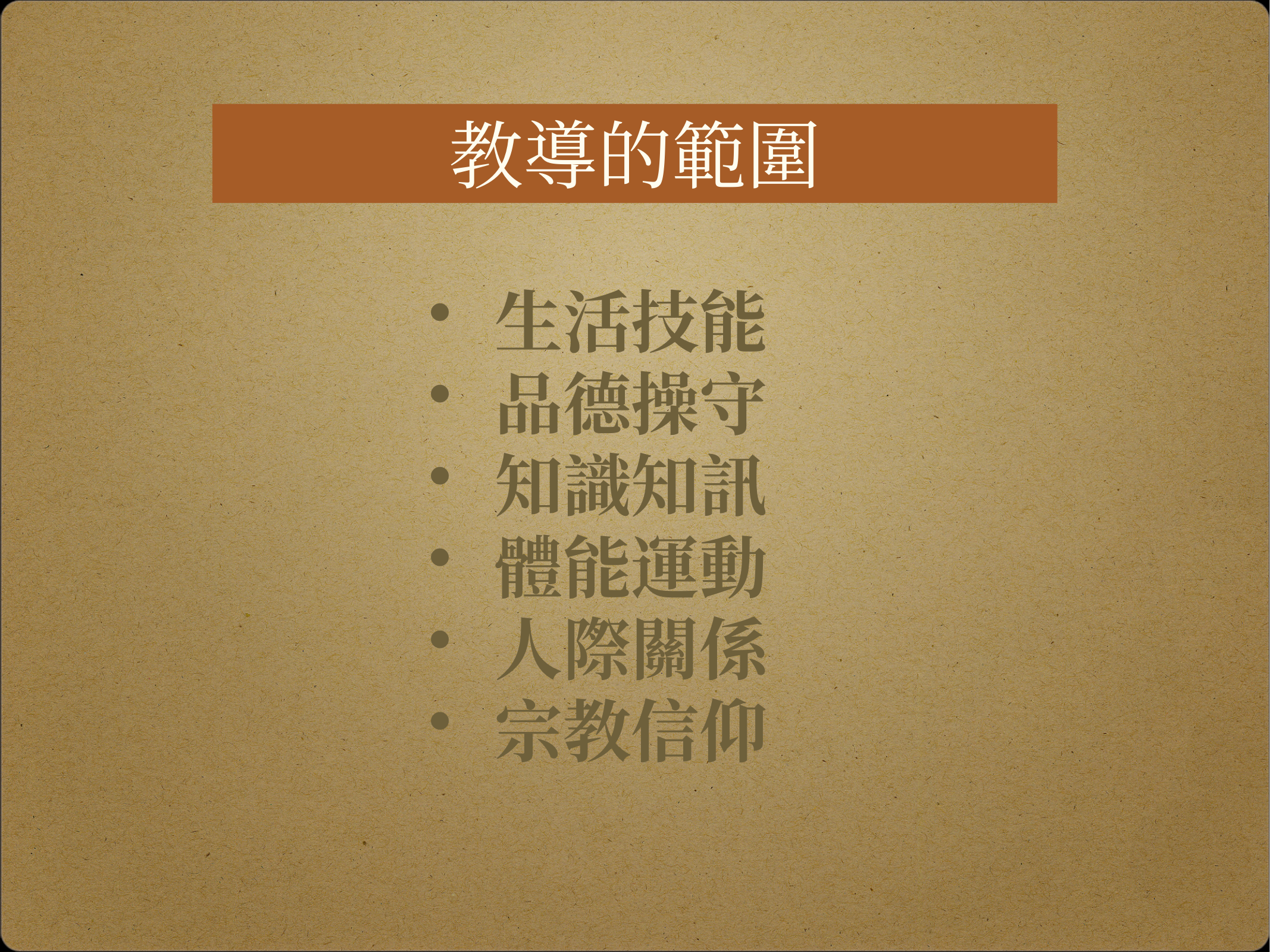

教導的範圍
生活技能
品德操守
知識知訊
體能運動
人際關係
宗教信仰